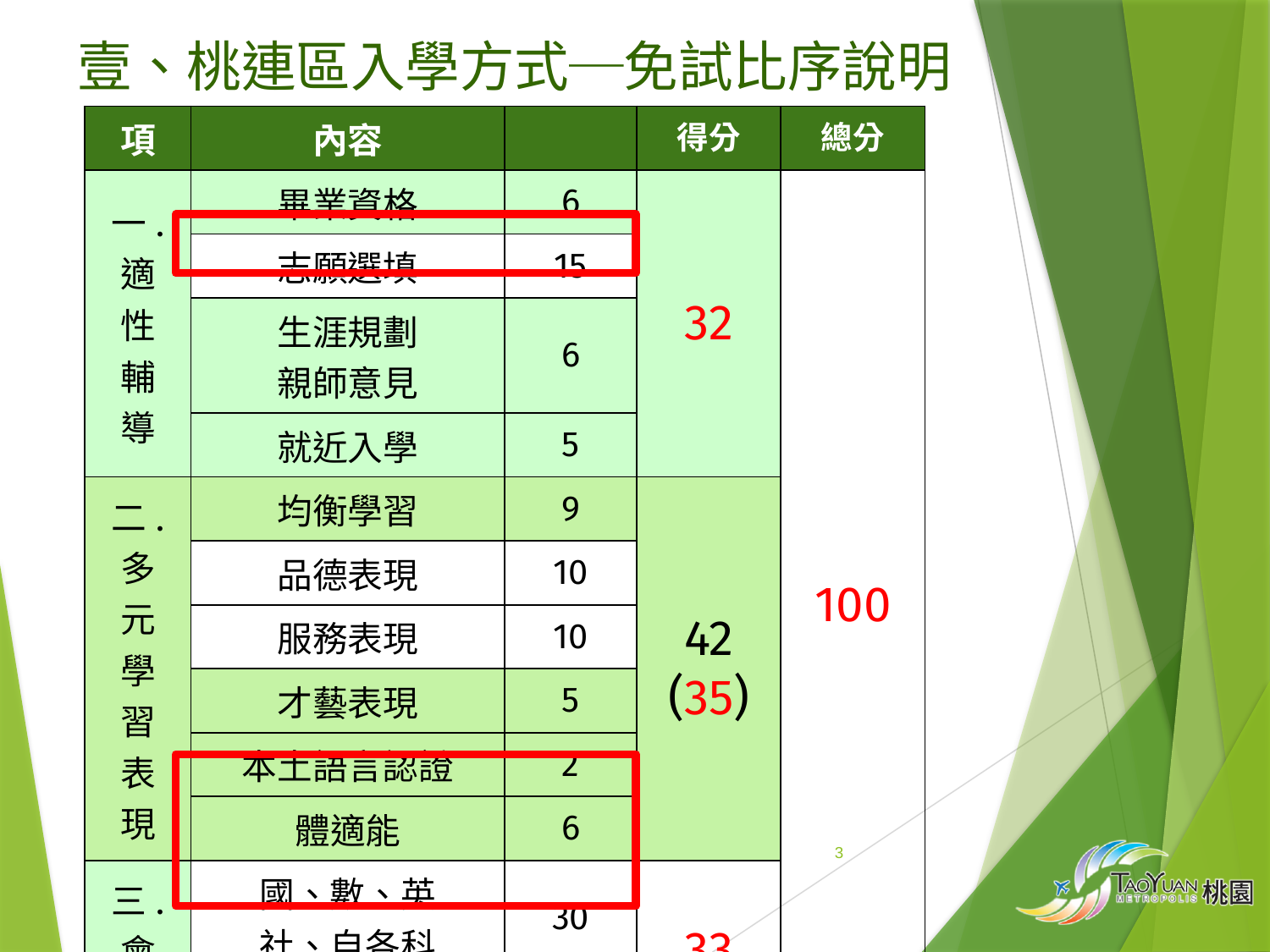

# 壹、桃連區入學方式─免試比序說明
| 項 | 內容 |  | 得分 | 總分 |
| --- | --- | --- | --- | --- |
| 一. 適 性 輔 導 | 畢業資格 | 6 | 32 | 100 |
|  | 志願選填 | 15 |  |  |
|  | 生涯規劃 親師意見 | 6 |  |  |
|  | 就近入學 | 5 |  |  |
| 二. 多 元 學 習 表 現 | 均衡學習 | 9 | 42 (35) |  |
|  | 品德表現 | 10 |  |  |
|  | 服務表現 | 10 |  |  |
|  | 才藝表現 | 5 |  |  |
|  | 本土語言認證 | 2 |  |  |
|  | 體適能 | 6 |  |  |
| 三. 會 考 | 國、數、英 社、自各科 | 30 | 33 |  |
|  | 寫作測驗 | 3 |  |  |

3